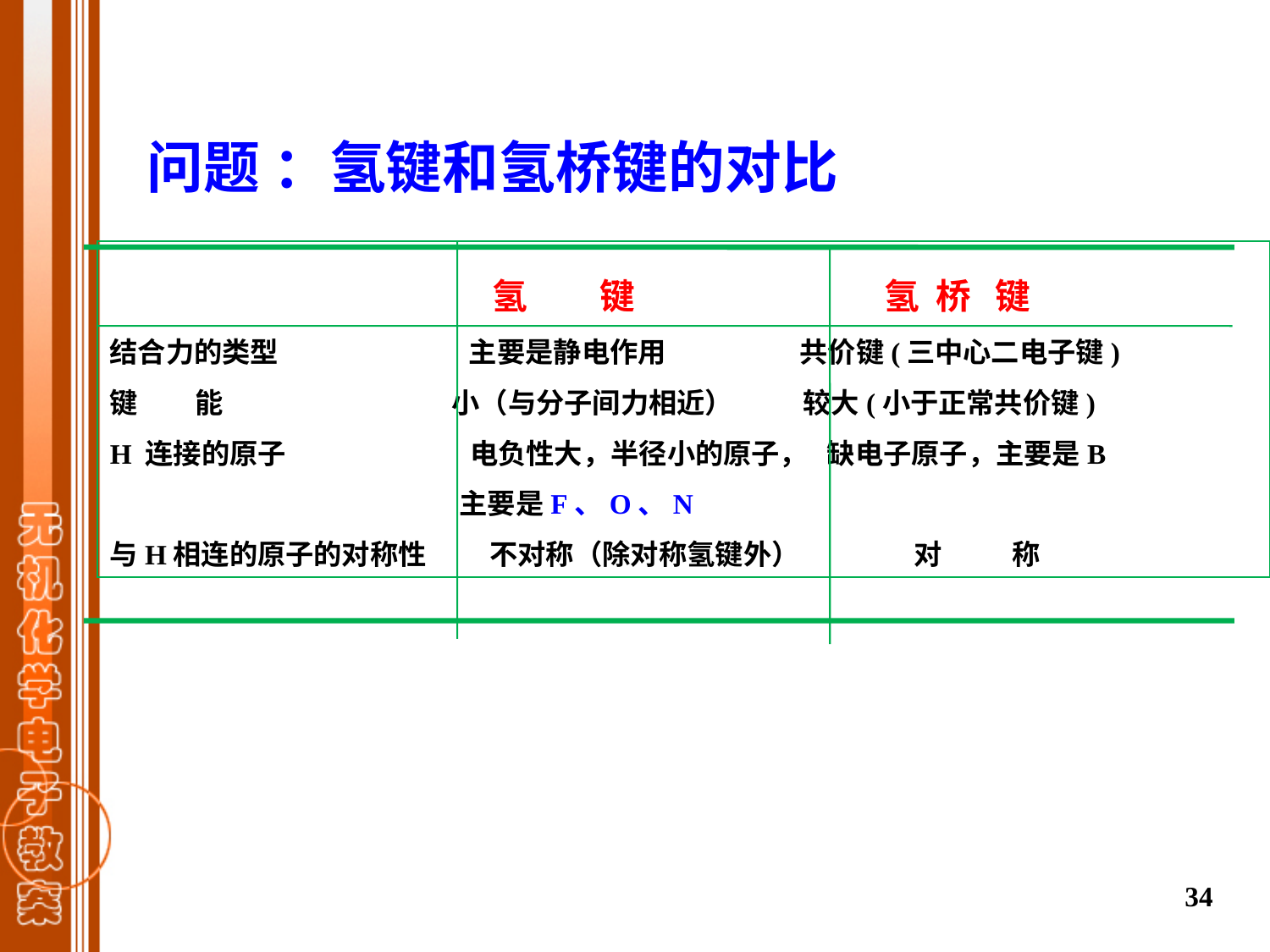

问题 ：氢键和氢桥键的对比
                                          氢         键                               氢  桥   键
结合力的类型                              主要是静电作用                     共价键(三中心二电子键)
键         能                                    小（与分子间力相近）           较大(小于正常共价键)
H 连接的原子                             电负性大，半径小的原子，   缺电子原子，主要是B
                                                      主要是F、O、N
与H相连的原子的对称性          不对称（除对称氢键外）                  对           称

34